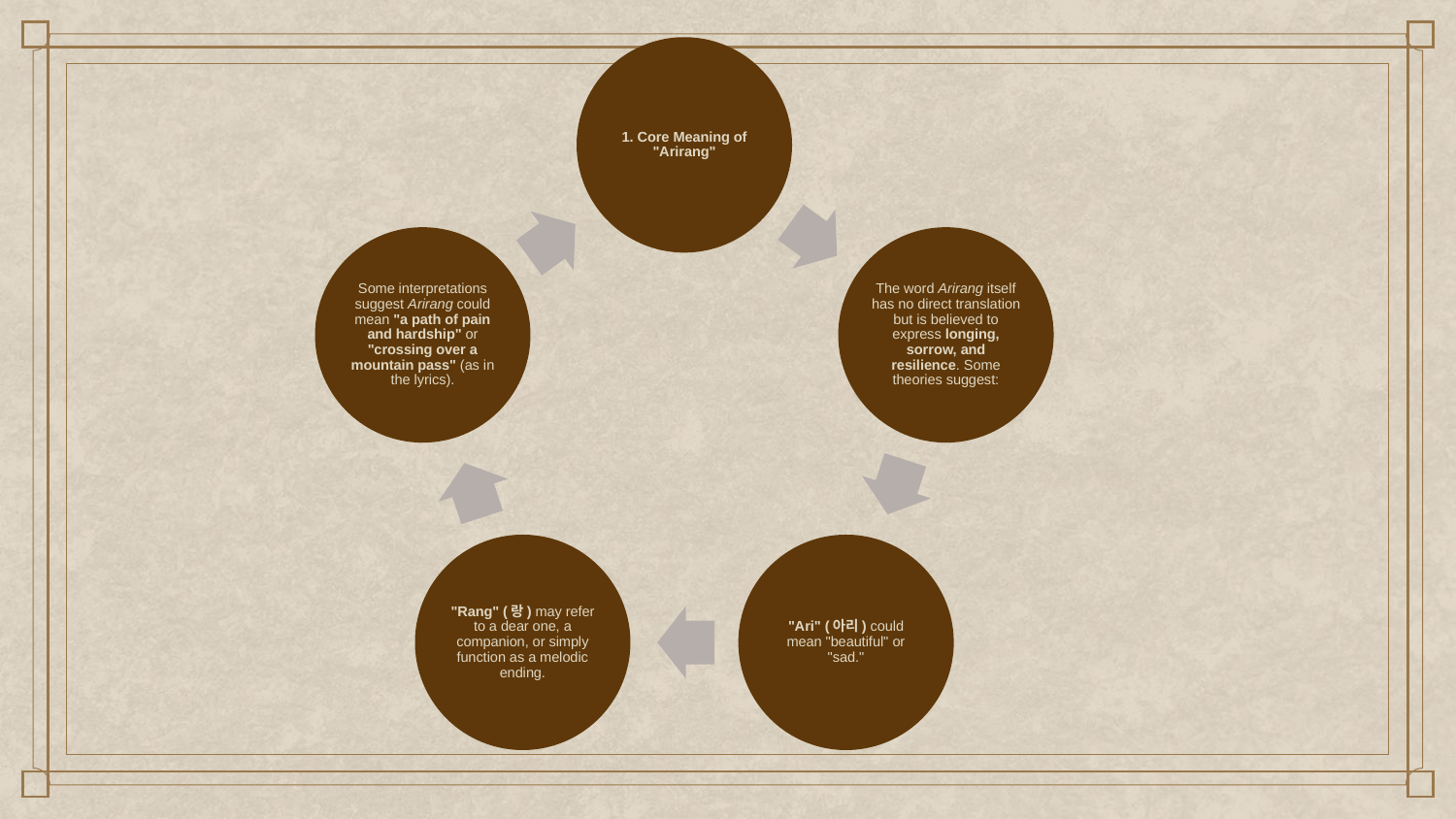

1. Core Meaning of "Arirang"

The word Arirang itself has no direct translation but is believed to express longing, sorrow, and resilience. Some theories suggest:

"Ari" (아리) could mean "beautiful" or "sad."

"Rang" (랑) may refer to a dear one, a companion, or simply function as a melodic ending.

Some interpretations suggest Arirang could mean "a path of pain and hardship" or "crossing over a mountain pass" (as in the lyrics).